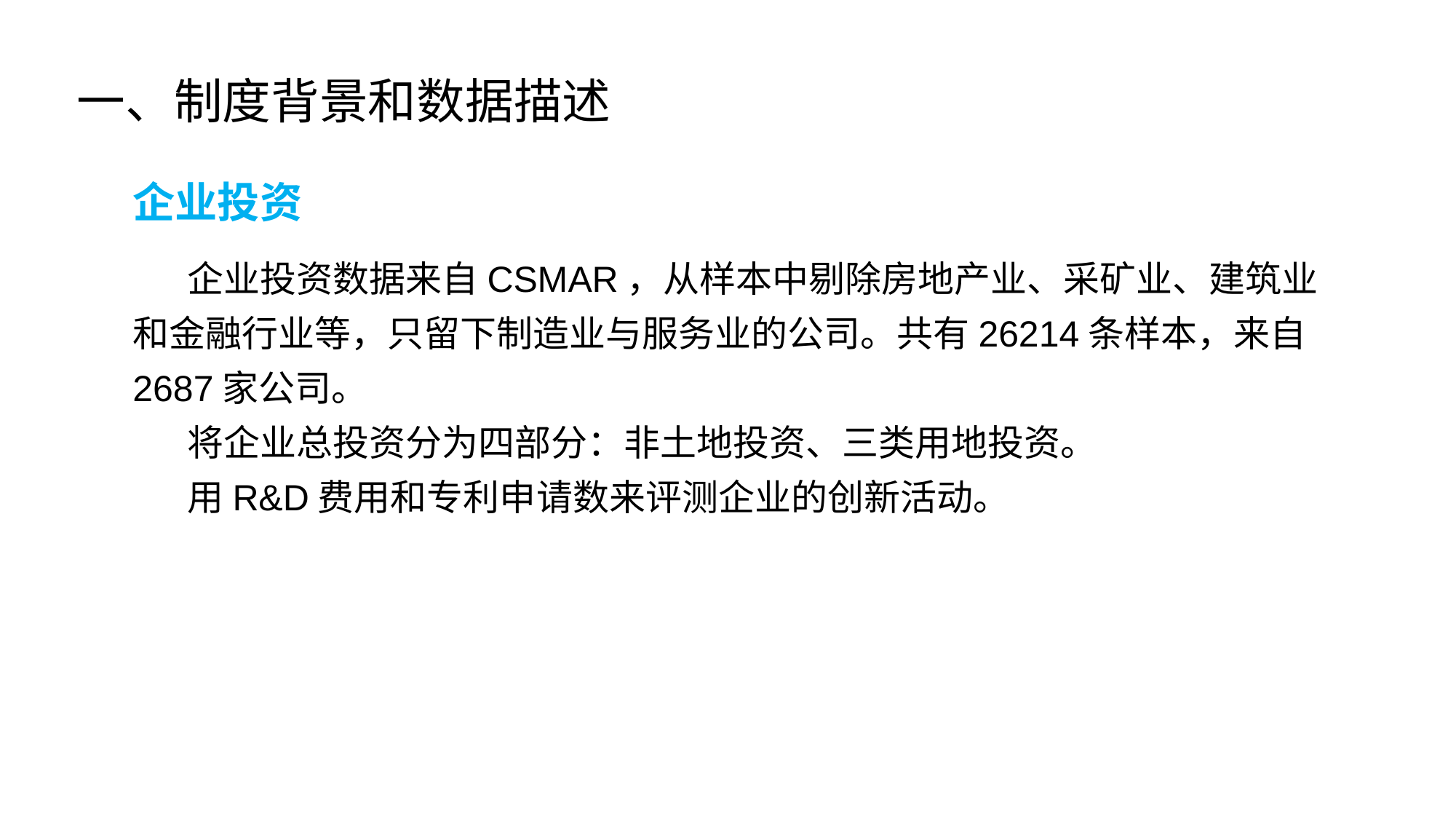

一、制度背景和数据描述
企业投资

企业投资数据来自CSMAR，从样本中剔除房地产业、采矿业、建筑业和金融行业等，只留下制造业与服务业的公司。共有26214条样本，来自2687家公司。
将企业总投资分为四部分：非土地投资、三类用地投资。
用R&D费用和专利申请数来评测企业的创新活动。